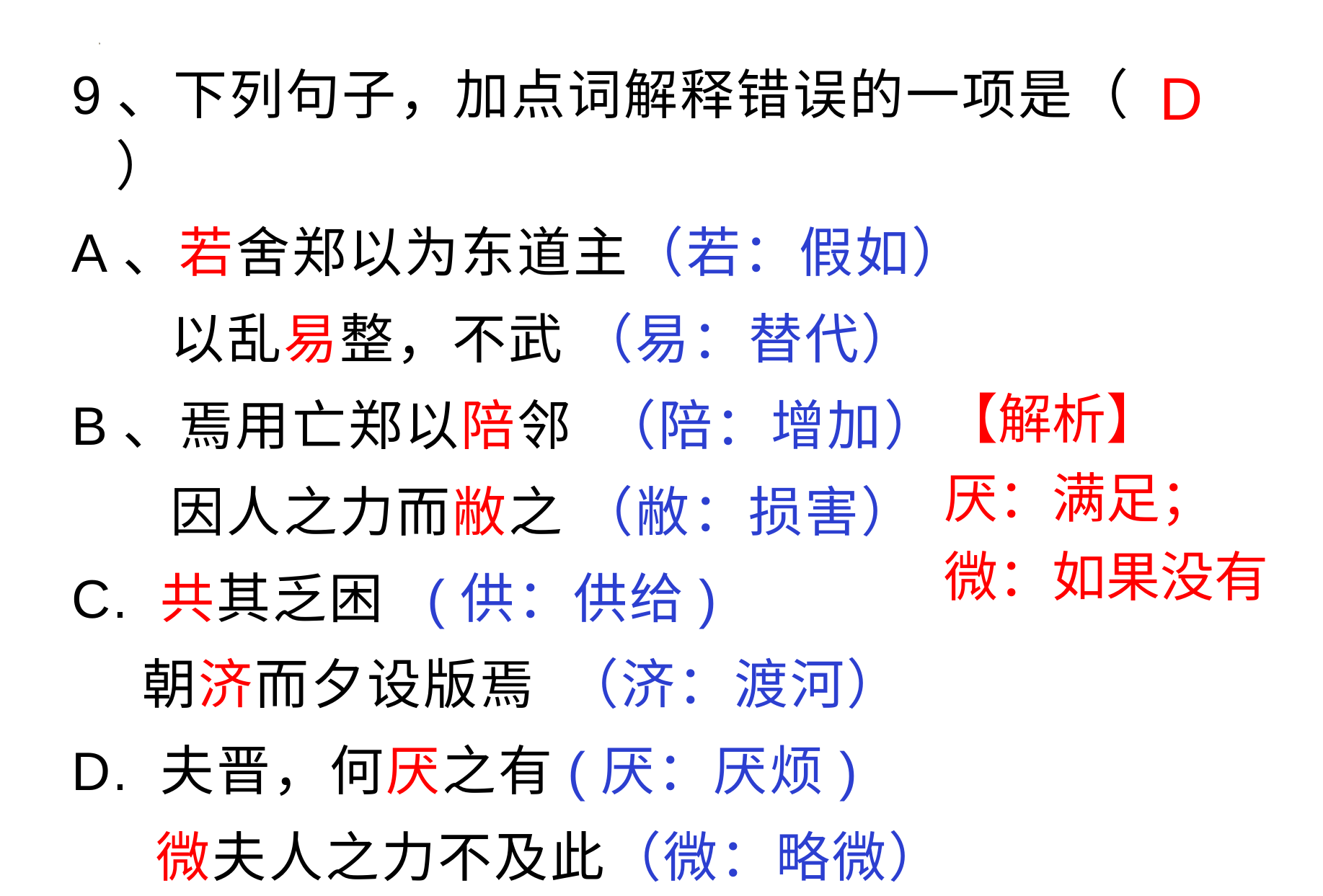

9、下列句子，加点词解释错误的一项是（      ）
A、若舍郑以为东道主（若：假如）
      以乱易整，不武 （易：替代）
B、焉用亡郑以陪邻  （陪：增加）
      因人之力而敝之 （敝：损害）
C. 共其乏困  (供：供给)
    朝济而夕设版焉  （济：渡河）
D. 夫晋，何厌之有(厌：厌烦)
     微夫人之力不及此（微：略微）
D
【解析】
厌：满足；
微：如果没有